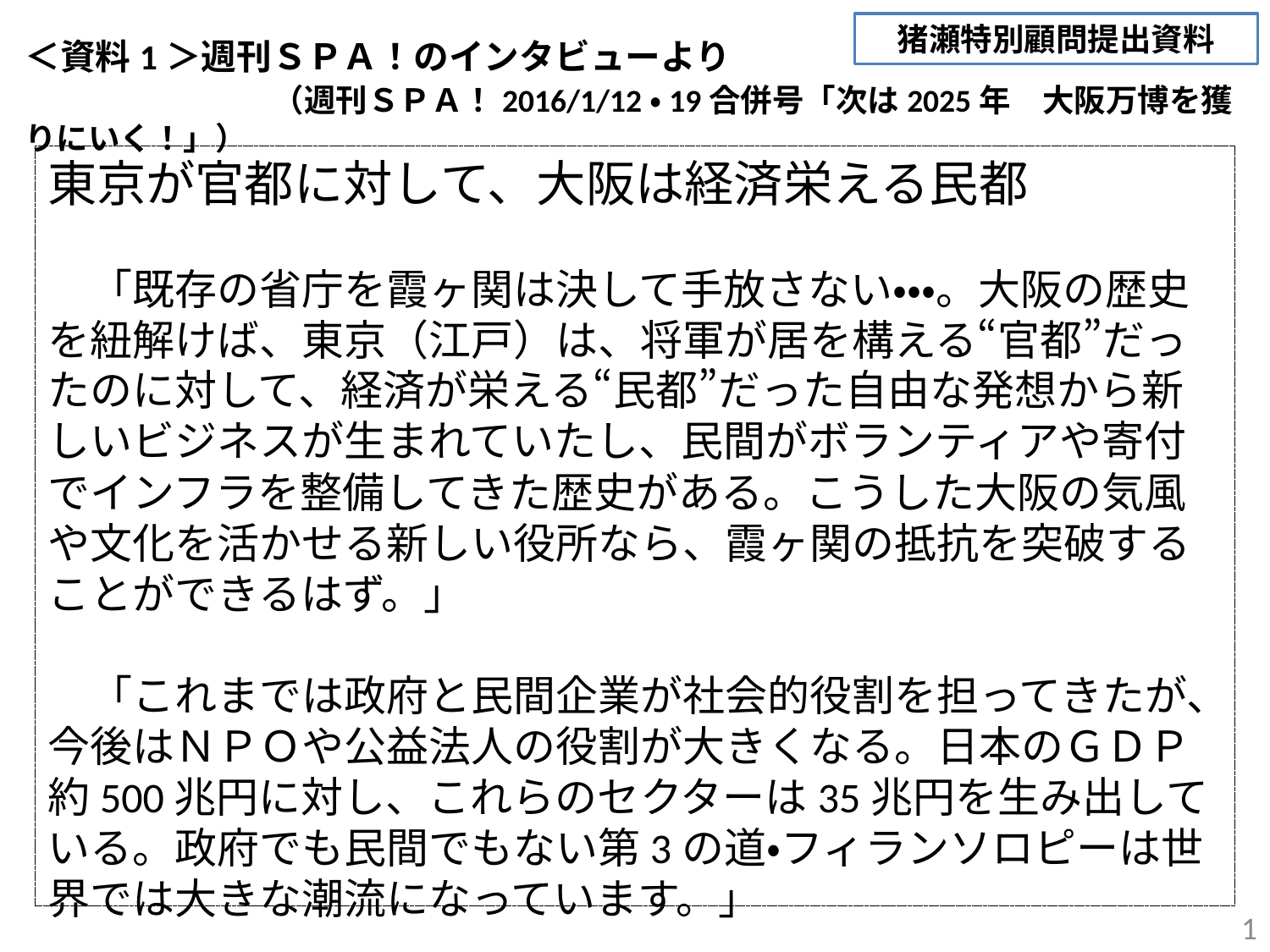

猪瀬特別顧問提出資料
＜資料1＞週刊ＳＰＡ！のインタビューより
　　　　　　　（週刊ＳＰＡ！2016/1/12・19合併号「次は2025年　大阪万博を獲りにいく！」）
東京が官都に対して、大阪は経済栄える民都

　「既存の省庁を霞ヶ関は決して手放さない・・・。大阪の歴史を紐解けば、東京（江戸）は、将軍が居を構える“官都”だったのに対して、経済が栄える“民都”だった自由な発想から新しいビジネスが生まれていたし、民間がボランティアや寄付でインフラを整備してきた歴史がある。こうした大阪の気風や文化を活かせる新しい役所なら、霞ヶ関の抵抗を突破することができるはず。」

　「これまでは政府と民間企業が社会的役割を担ってきたが、今後はＮＰＯや公益法人の役割が大きくなる。日本のＧＤＰ約500兆円に対し、これらのセクターは35兆円を生み出している。政府でも民間でもない第3の道・フィランソロピーは世界では大きな潮流になっています。」
1